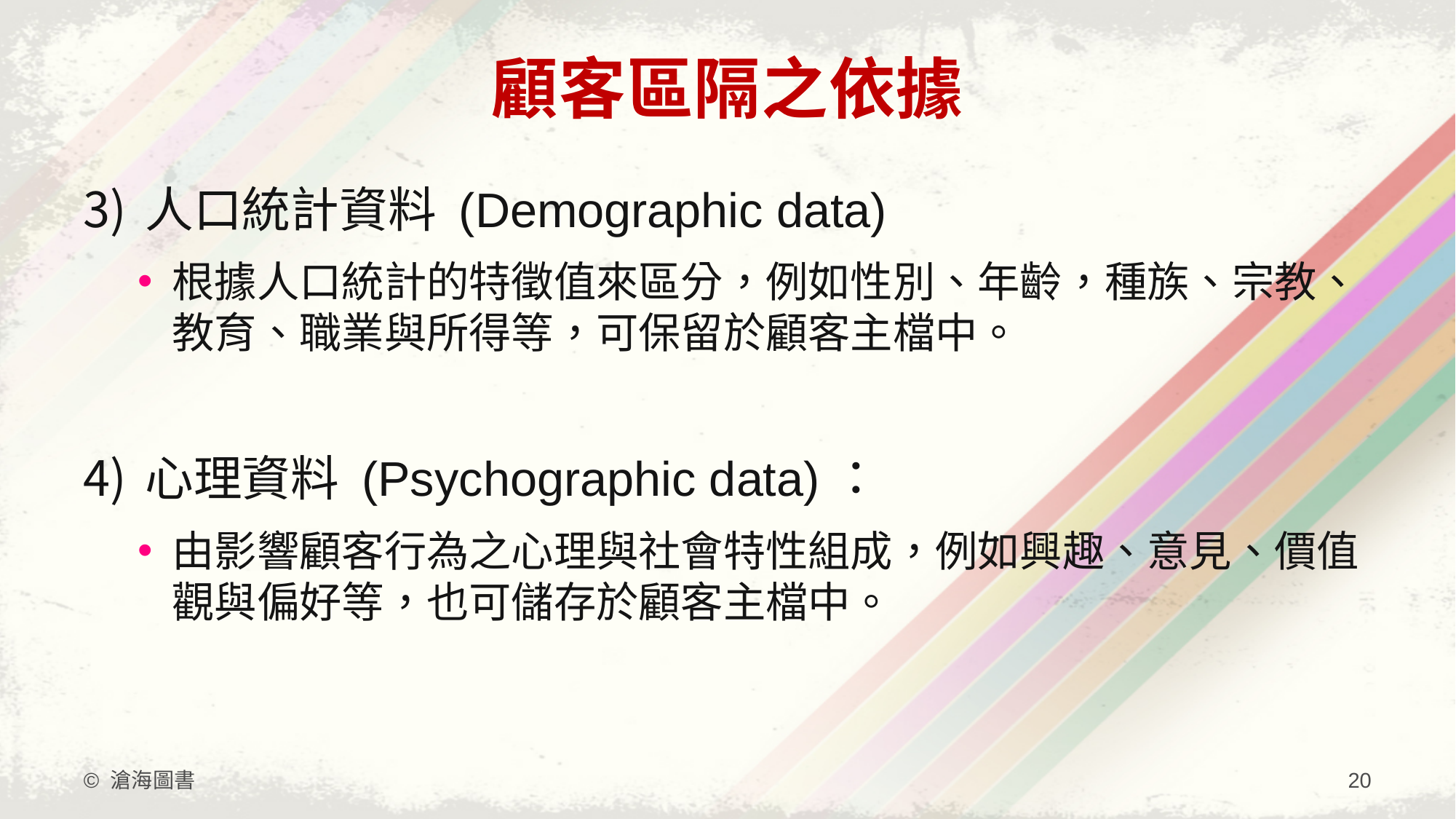

# 顧客區隔之依據
人口統計資料 (Demographic data)
根據人口統計的特徵值來區分，例如性別、年齡，種族、宗教、教育、職業與所得等，可保留於顧客主檔中。

心理資料 (Psychographic data)：
由影響顧客行為之心理與社會特性組成，例如興趣、意見、價值觀與偏好等，也可儲存於顧客主檔中。
© 滄海圖書
20